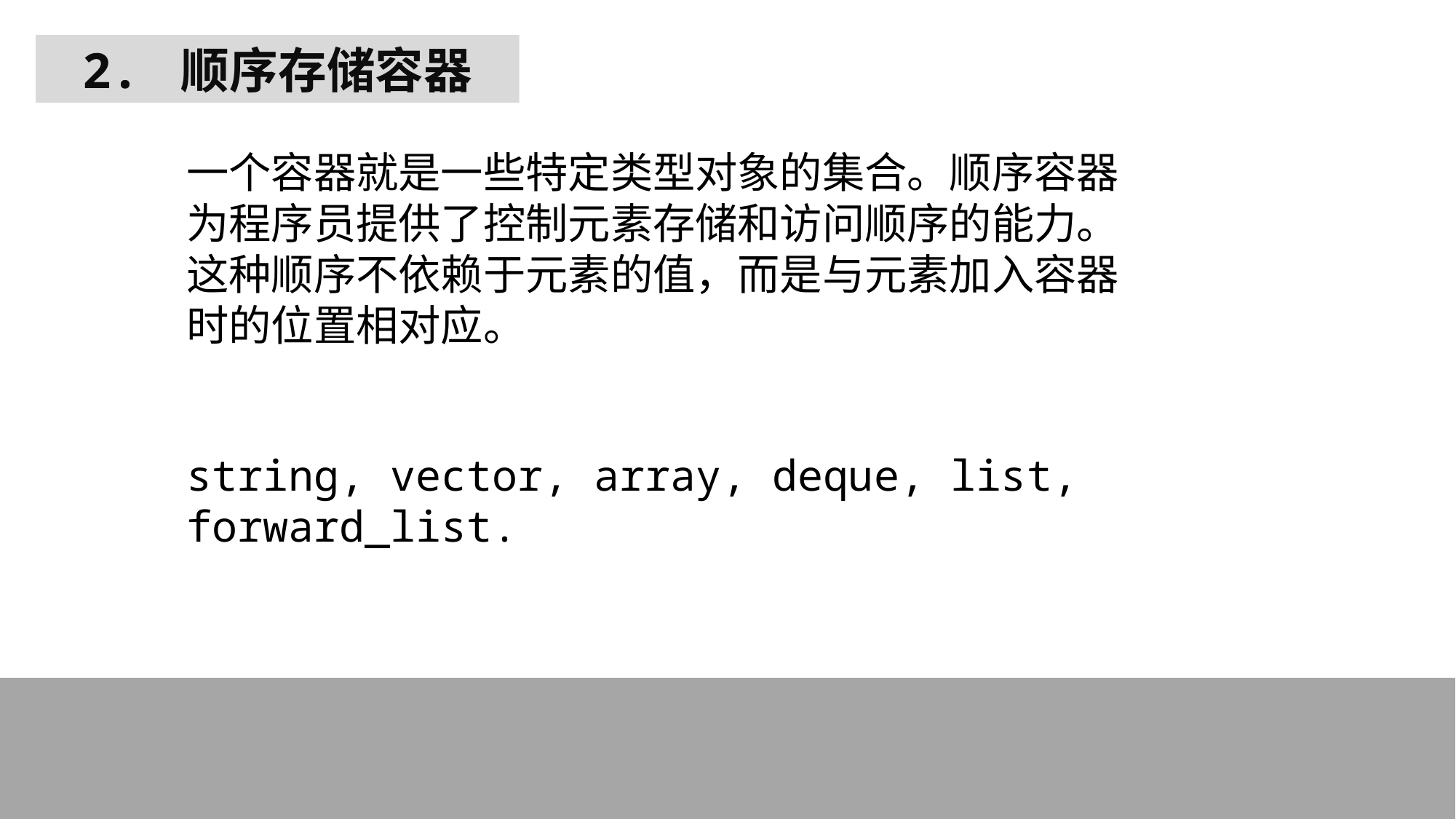

2. 顺序存储容器
一个容器就是一些特定类型对象的集合。顺序容器为程序员提供了控制元素存储和访问顺序的能力。这种顺序不依赖于元素的值，而是与元素加入容器时的位置相对应。
string, vector, array, deque, list, forward_list.

7